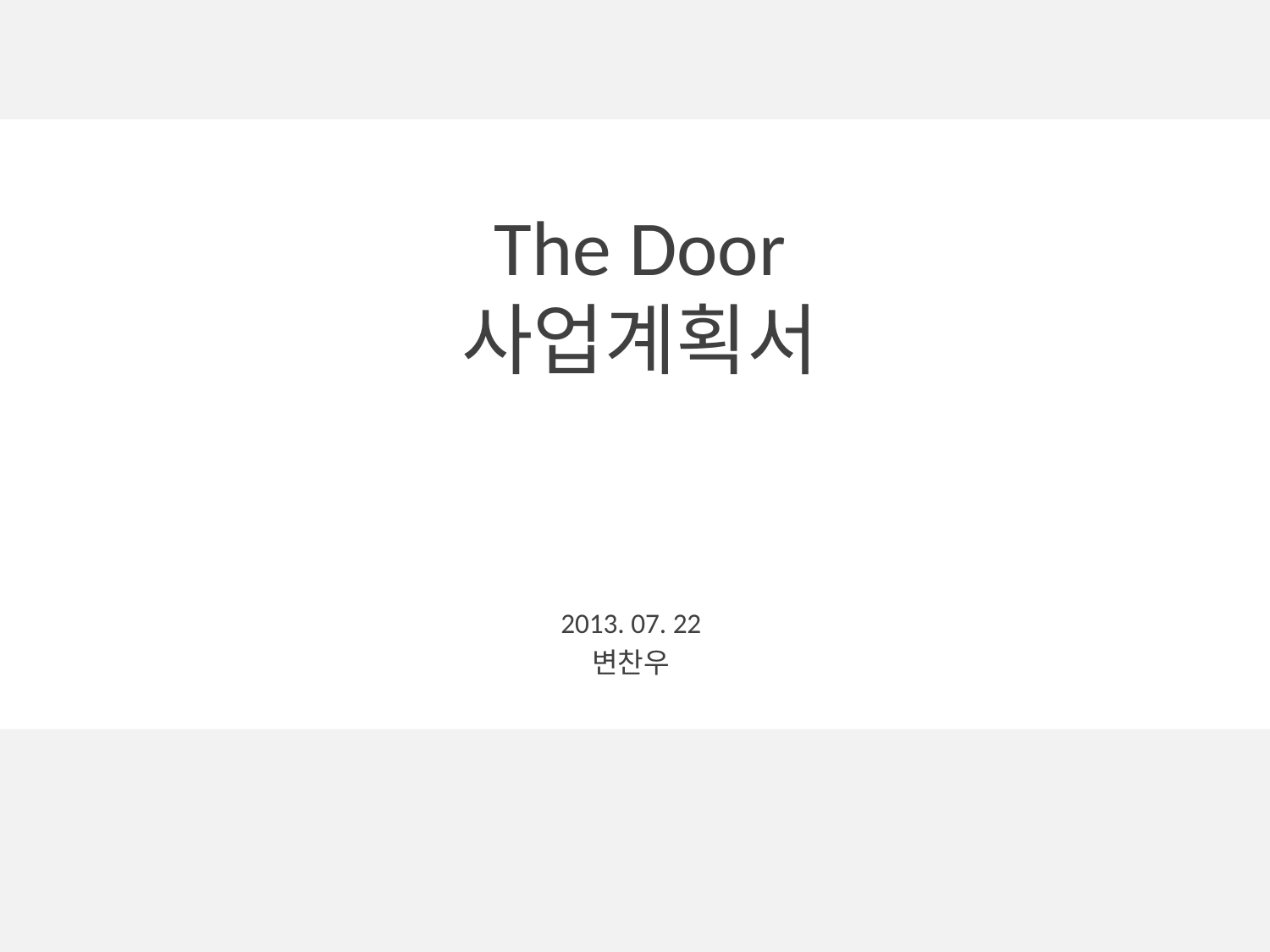

The Door
사업계획서
2013. 07. 22
변찬우